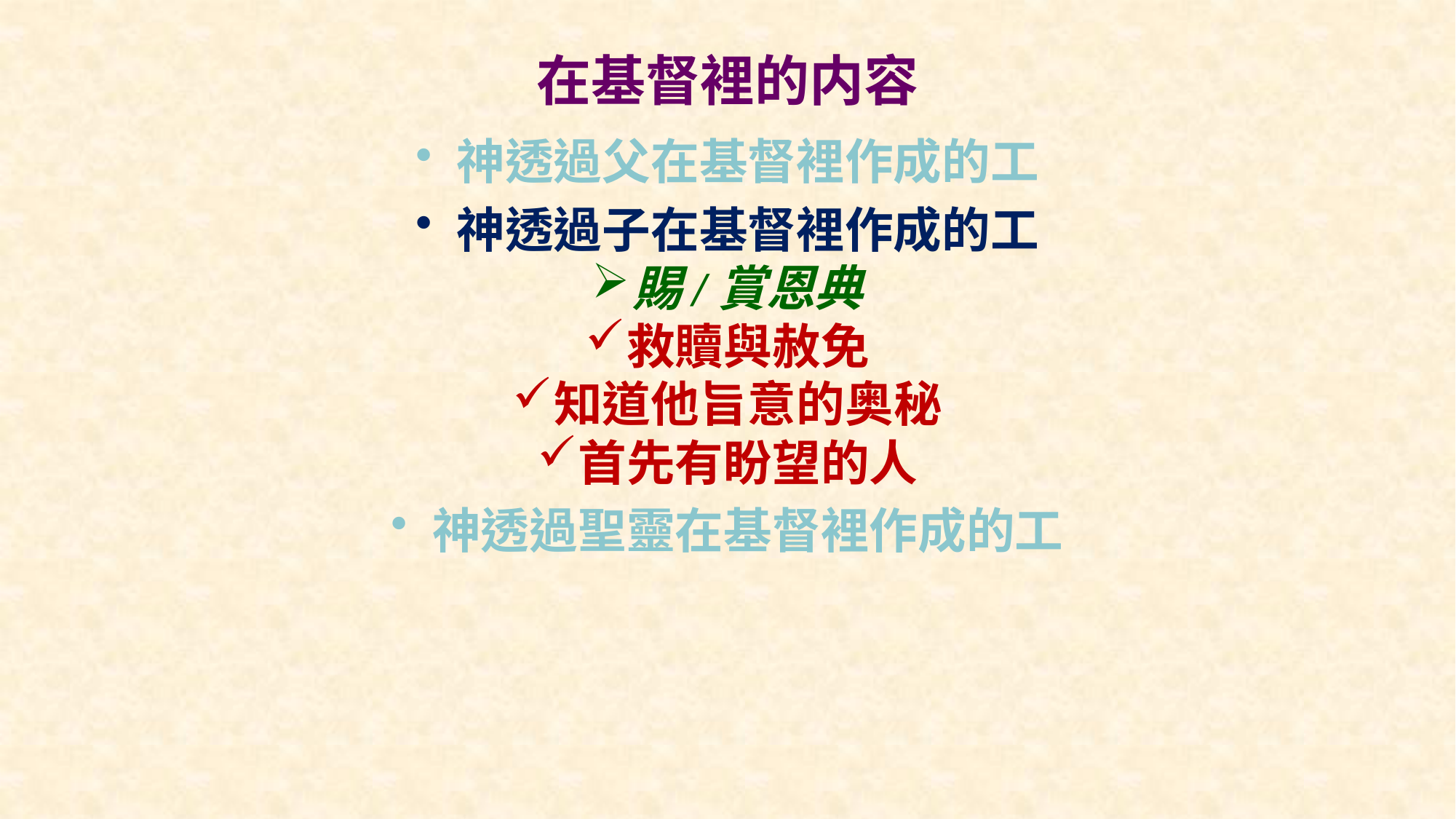

# 在基督裡的内容
神透過父在基督裡作成的工
神透過子在基督裡作成的工
賜/賞恩典
救贖與赦免
知道他旨意的奥秘
首先有盼望的人
神透過聖靈在基督裡作成的工